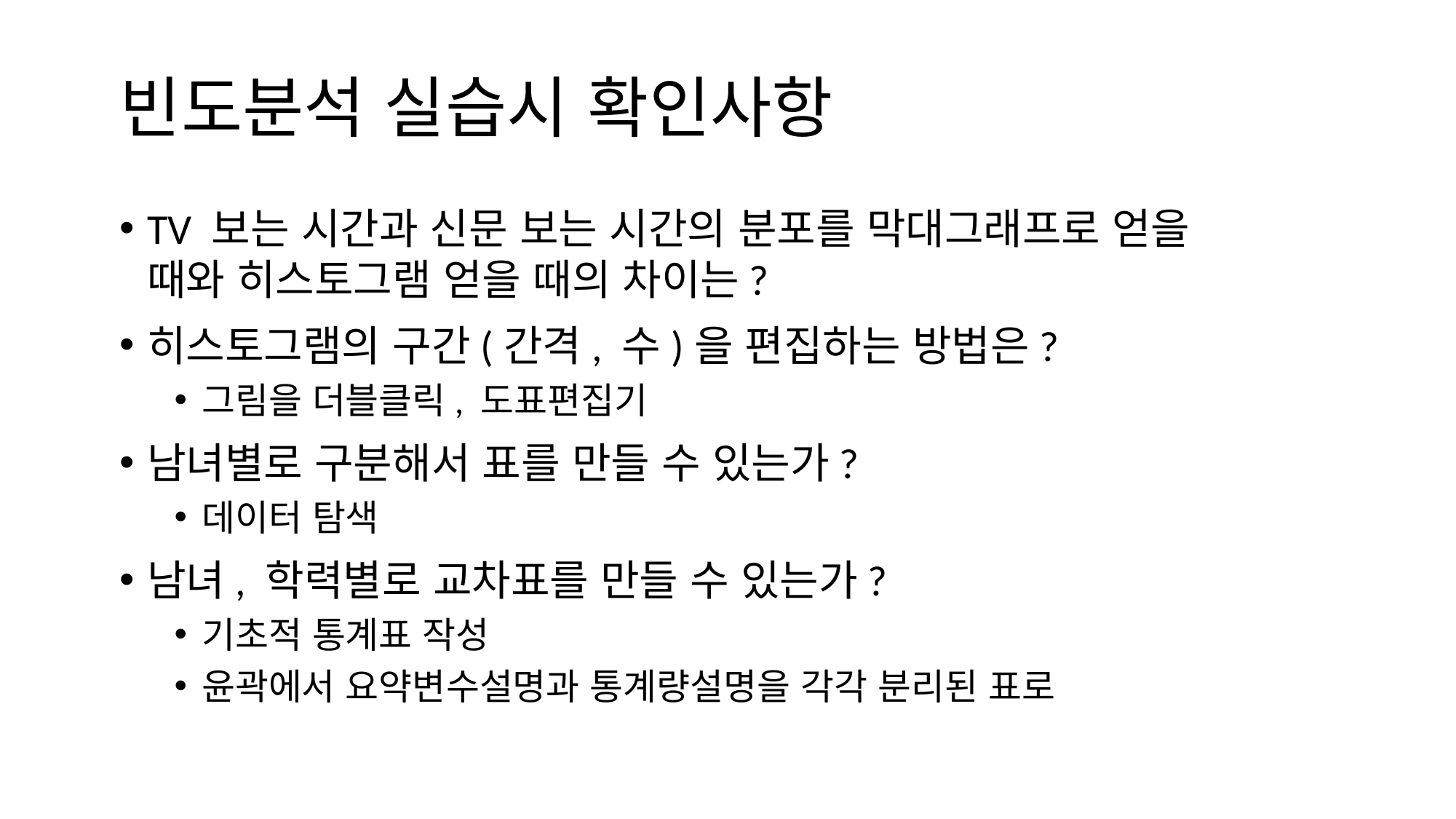

# 빈도분석 실습시 확인사항
TV 보는 시간과 신문 보는 시간의 분포를 막대그래프로 얻을 때와 히스토그램 얻을 때의 차이는?
히스토그램의 구간(간격, 수)을 편집하는 방법은?
그림을 더블클릭, 도표편집기
남녀별로 구분해서 표를 만들 수 있는가?
데이터 탐색
남녀, 학력별로 교차표를 만들 수 있는가?
기초적 통계표 작성
윤곽에서 요약변수설명과 통계량설명을 각각 분리된 표로